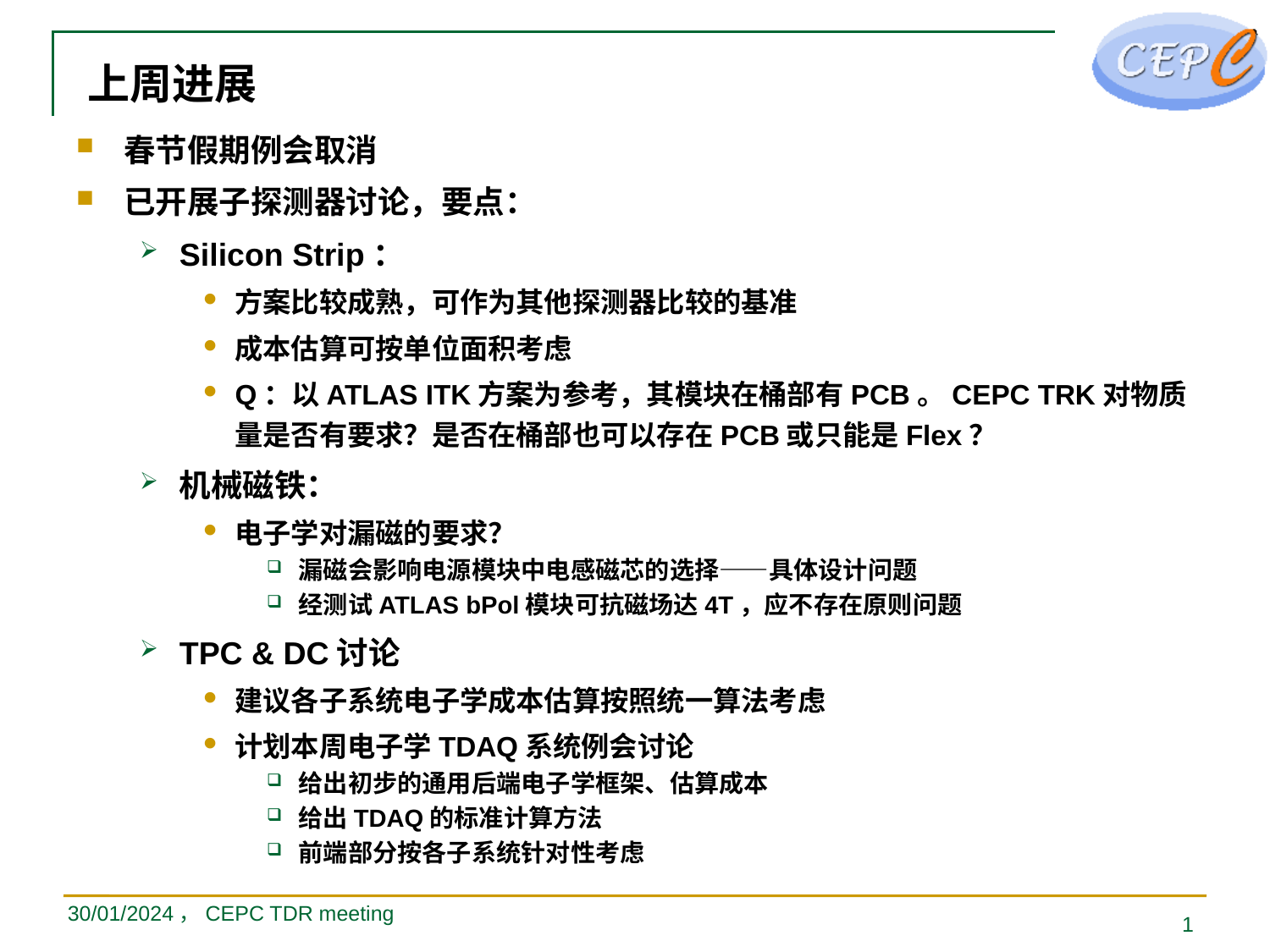

# 上周进展
春节假期例会取消
已开展子探测器讨论，要点：
Silicon Strip：
方案比较成熟，可作为其他探测器比较的基准
成本估算可按单位面积考虑
Q：以ATLAS ITK方案为参考，其模块在桶部有PCB。CEPC TRK对物质量是否有要求？是否在桶部也可以存在PCB或只能是Flex？
机械磁铁：
电子学对漏磁的要求？
漏磁会影响电源模块中电感磁芯的选择——具体设计问题
经测试ATLAS bPol模块可抗磁场达4T，应不存在原则问题
TPC & DC讨论
建议各子系统电子学成本估算按照统一算法考虑
计划本周电子学TDAQ系统例会讨论
给出初步的通用后端电子学框架、估算成本
给出TDAQ的标准计算方法
前端部分按各子系统针对性考虑
30/01/2024，CEPC TDR meeting
1